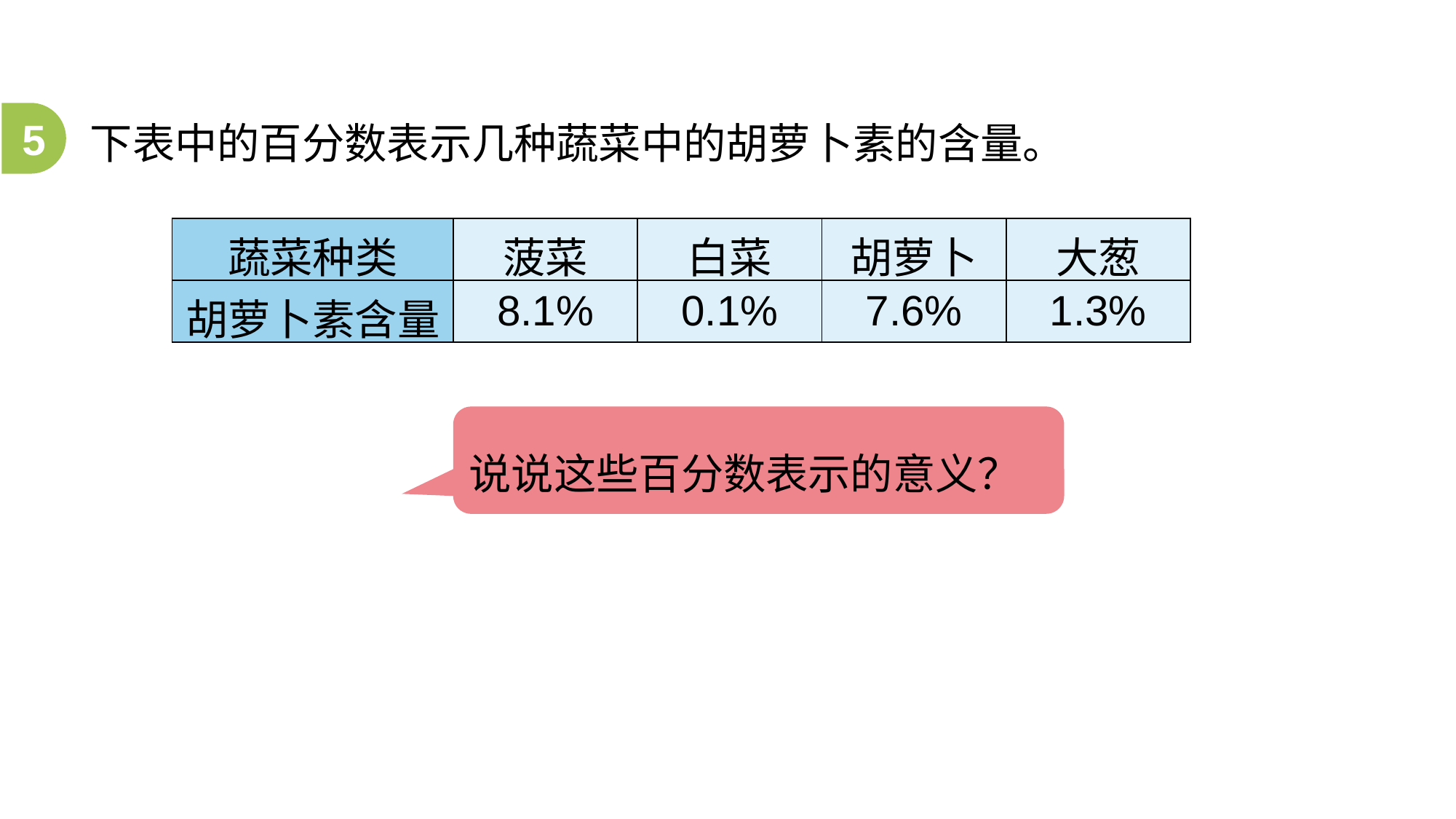

5
下表中的百分数表示几种蔬菜中的胡萝卜素的含量。
| 蔬菜种类 | 菠菜 | 白菜 | 胡萝卜 | 大葱 |
| --- | --- | --- | --- | --- |
| 胡萝卜素含量 | 8.1% | 0.1% | 7.6% | 1.3% |
说说这些百分数表示的意义？